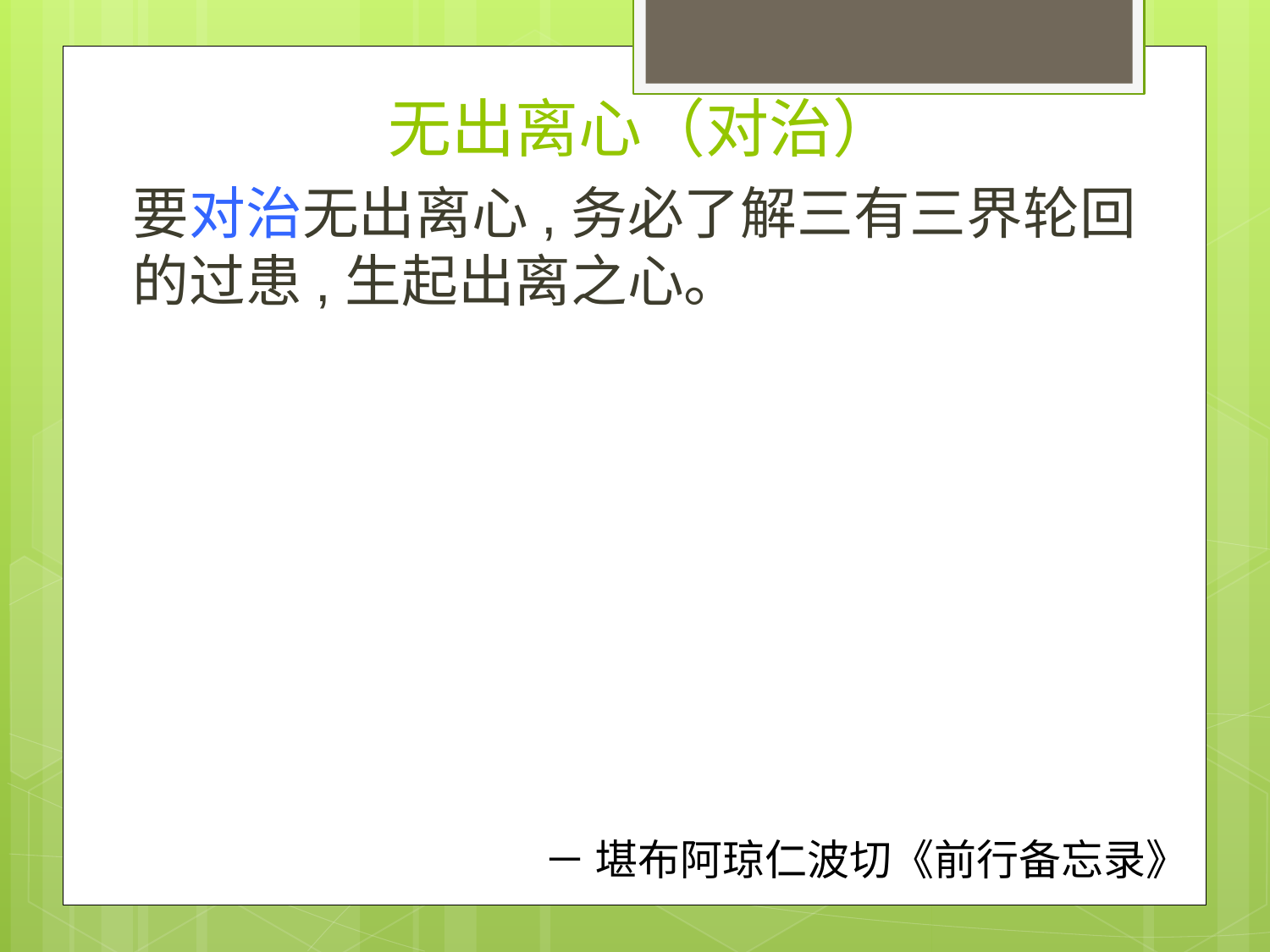

# 无出离心（对治）
要对治无出离心,务必了解三有三界轮回的过患,生起出离之心。

－ 堪布阿琼仁波切《前行备忘录》